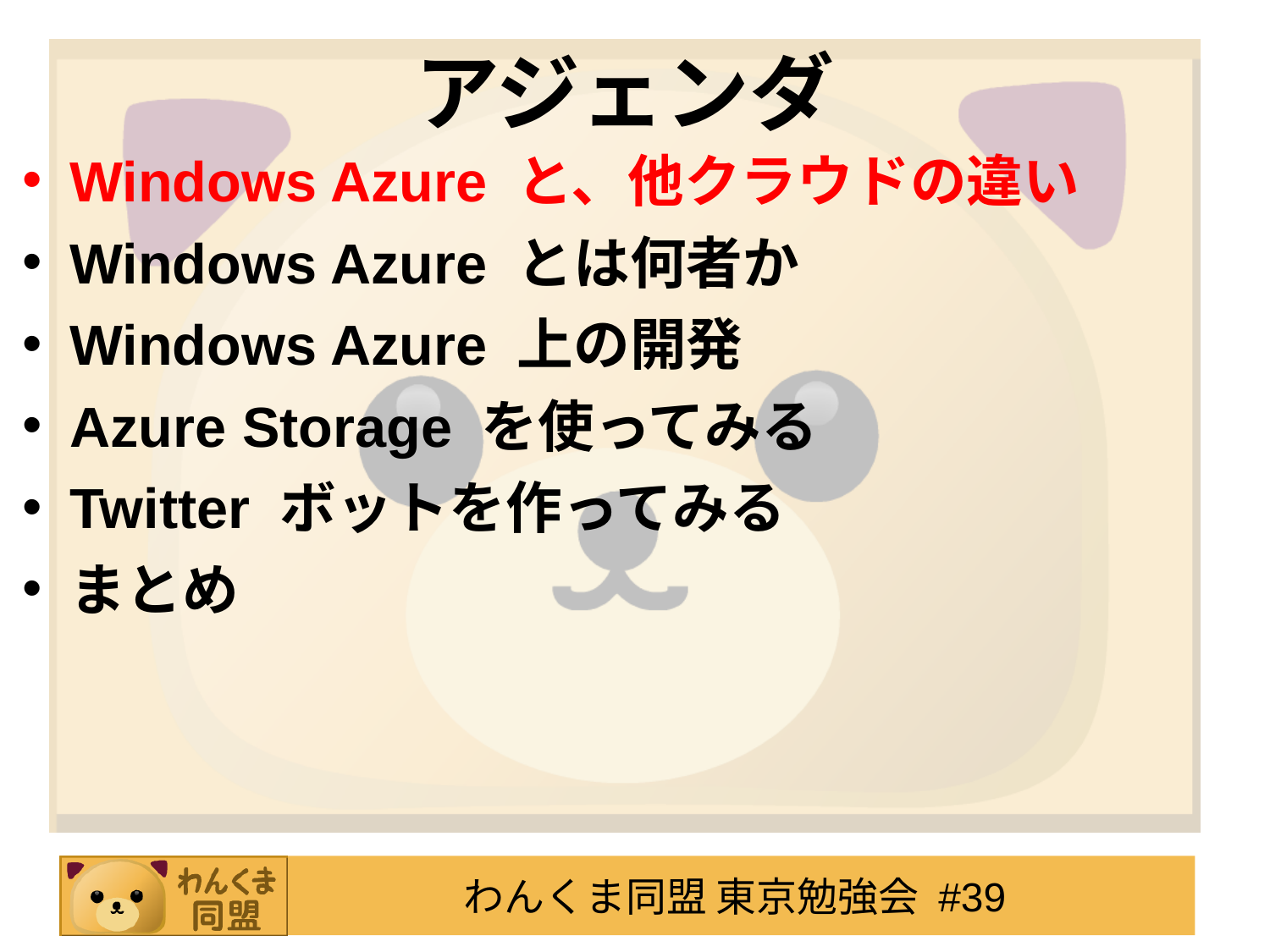

アジェンダ
Windows Azure と、他クラウドの違い
Windows Azure とは何者か
Windows Azure 上の開発
Azure Storage を使ってみる
Twitter ボットを作ってみる
まとめ